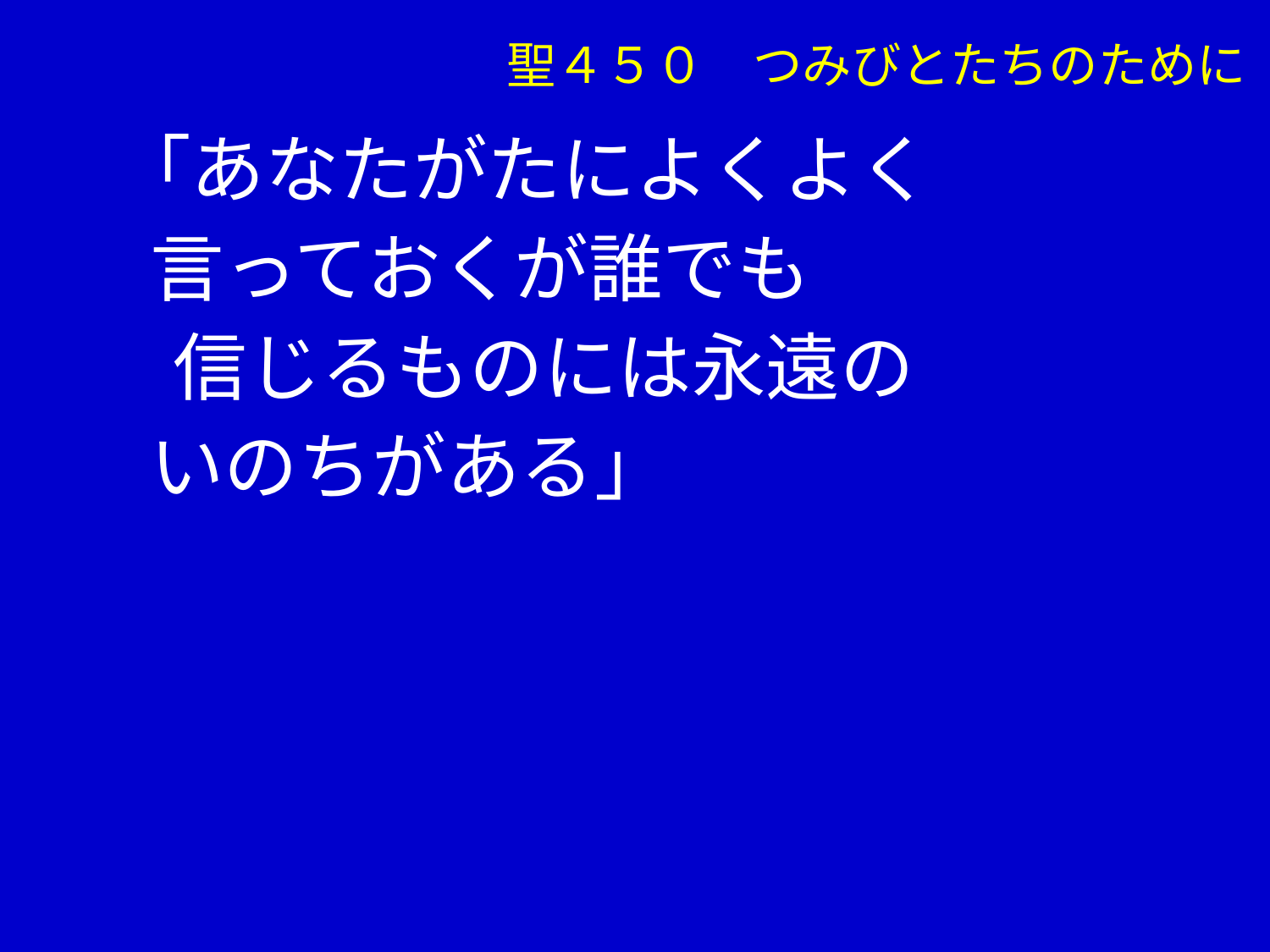

聖４５０　つみびとたちのために
  「あなたがたによくよく
    言っておくが誰でも
　  信じるものには永遠の
    いのちがある」